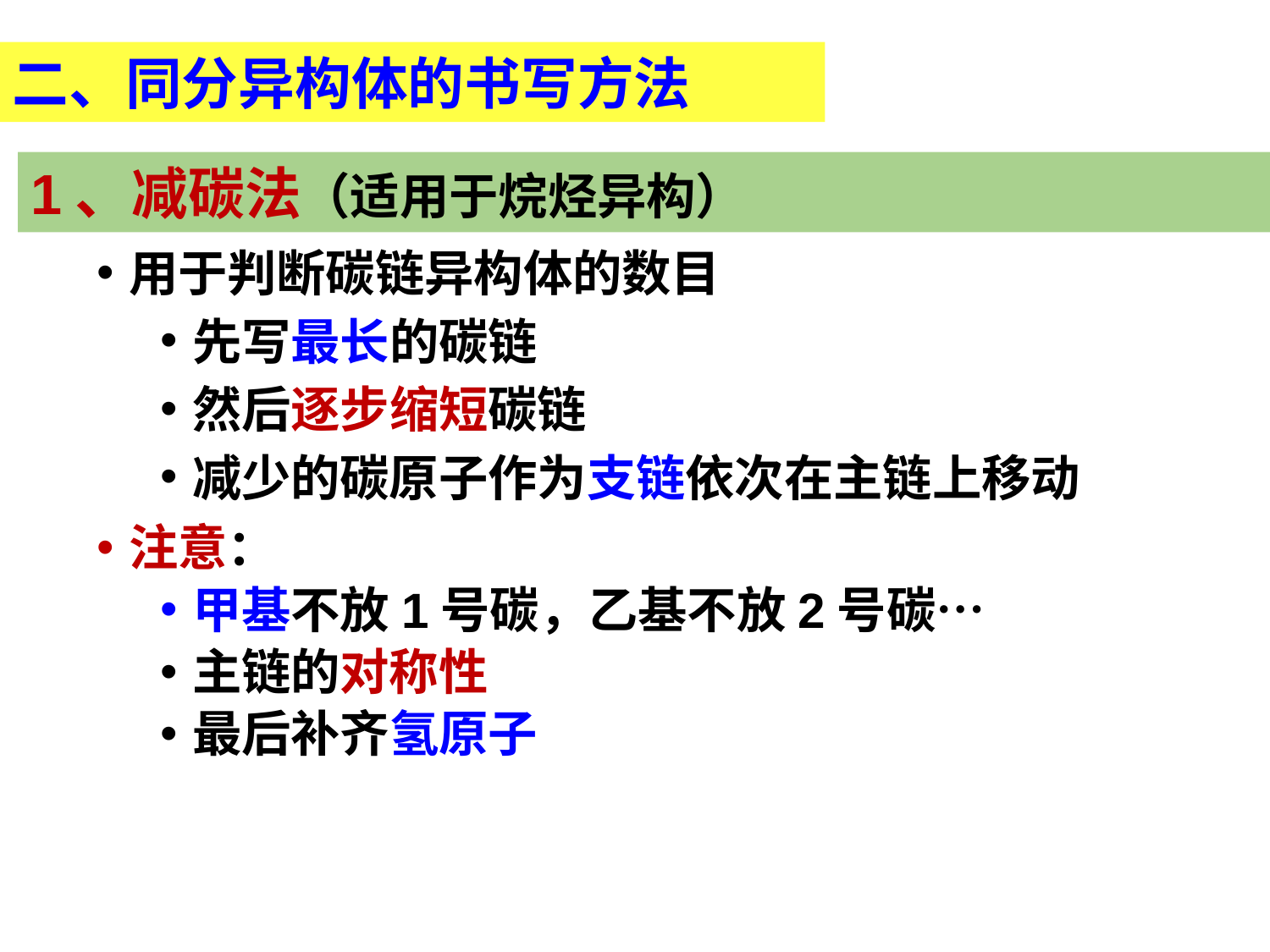

二、同分异构体的书写方法
1、减碳法（适用于烷烃异构）
用于判断碳链异构体的数目
先写最长的碳链
然后逐步缩短碳链
减少的碳原子作为支链依次在主链上移动
注意：
甲基不放1号碳，乙基不放2号碳…
主链的对称性
最后补齐氢原子